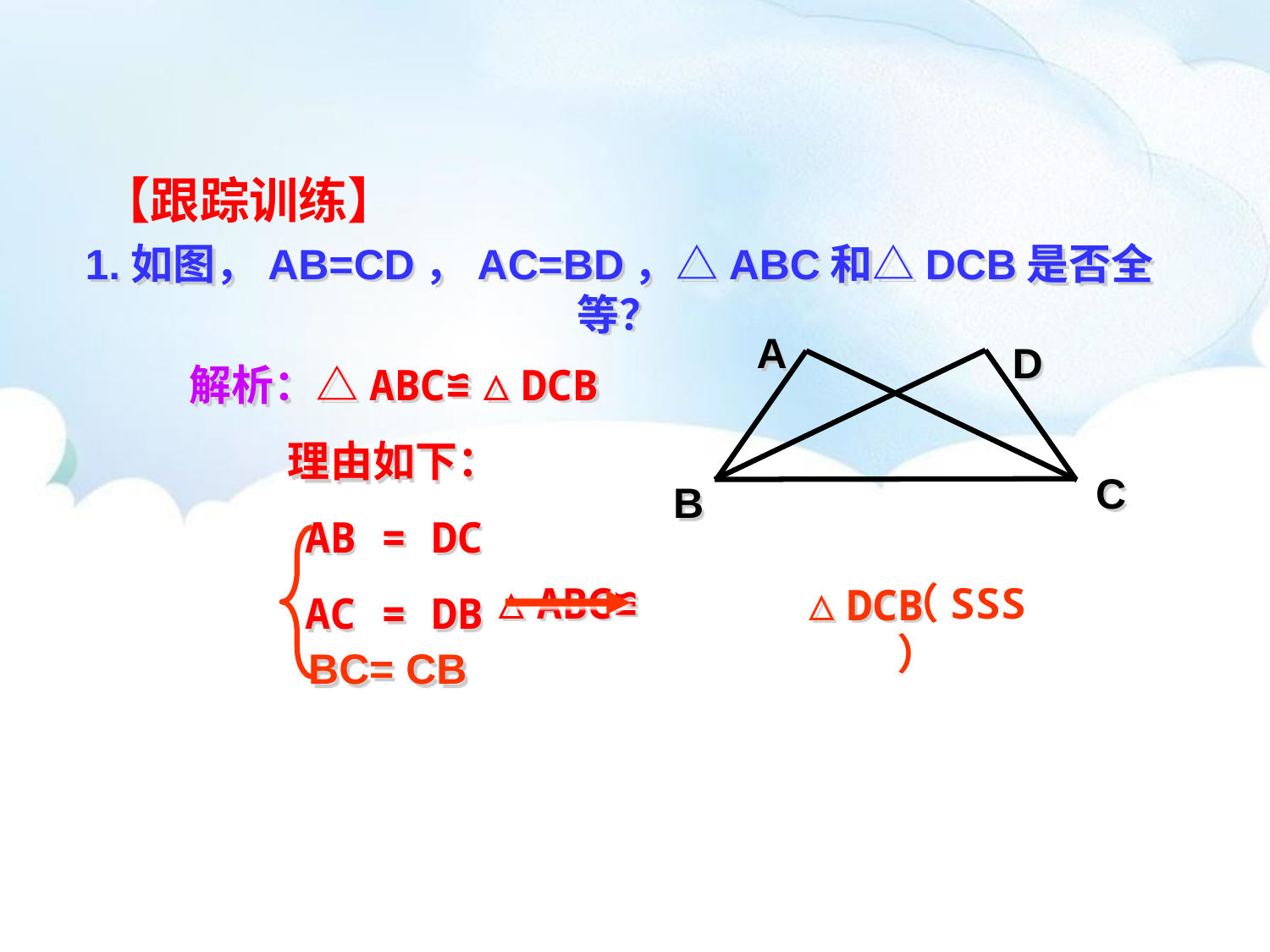

【跟踪训练】
1.如图，AB=CD，AC=BD，△ABC和△DCB是否全等？
A
D

C
B
解析：△ABC≌△DCB
理由如下：
AB = DC
AC = DB

△ABC≌
（SSS）
△DCB

BC= CB